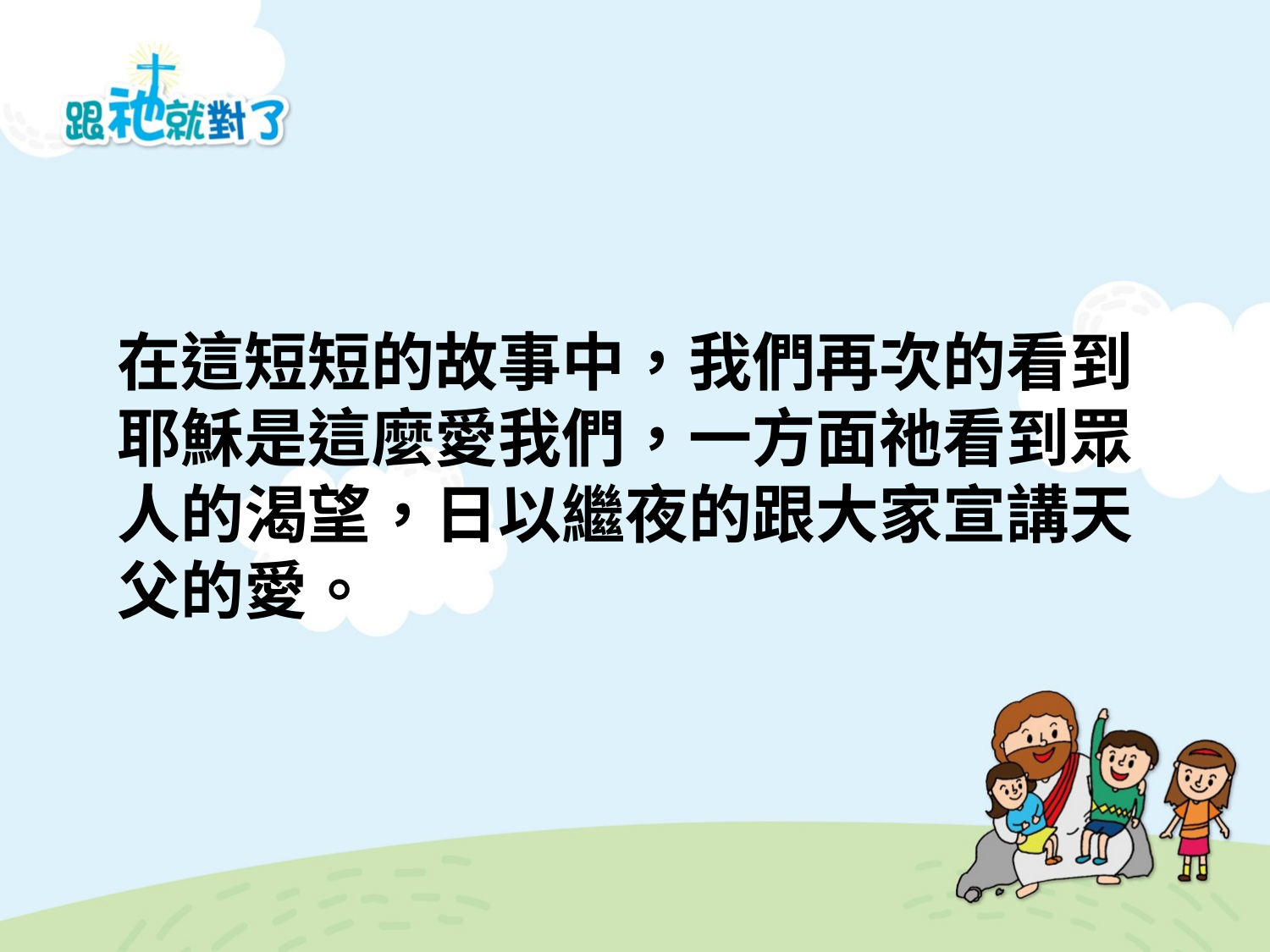

在這短短的故事中，我們再次的看到耶穌是這麼愛我們，一方面祂看到眾人的渴望，日以繼夜的跟大家宣講天父的愛。